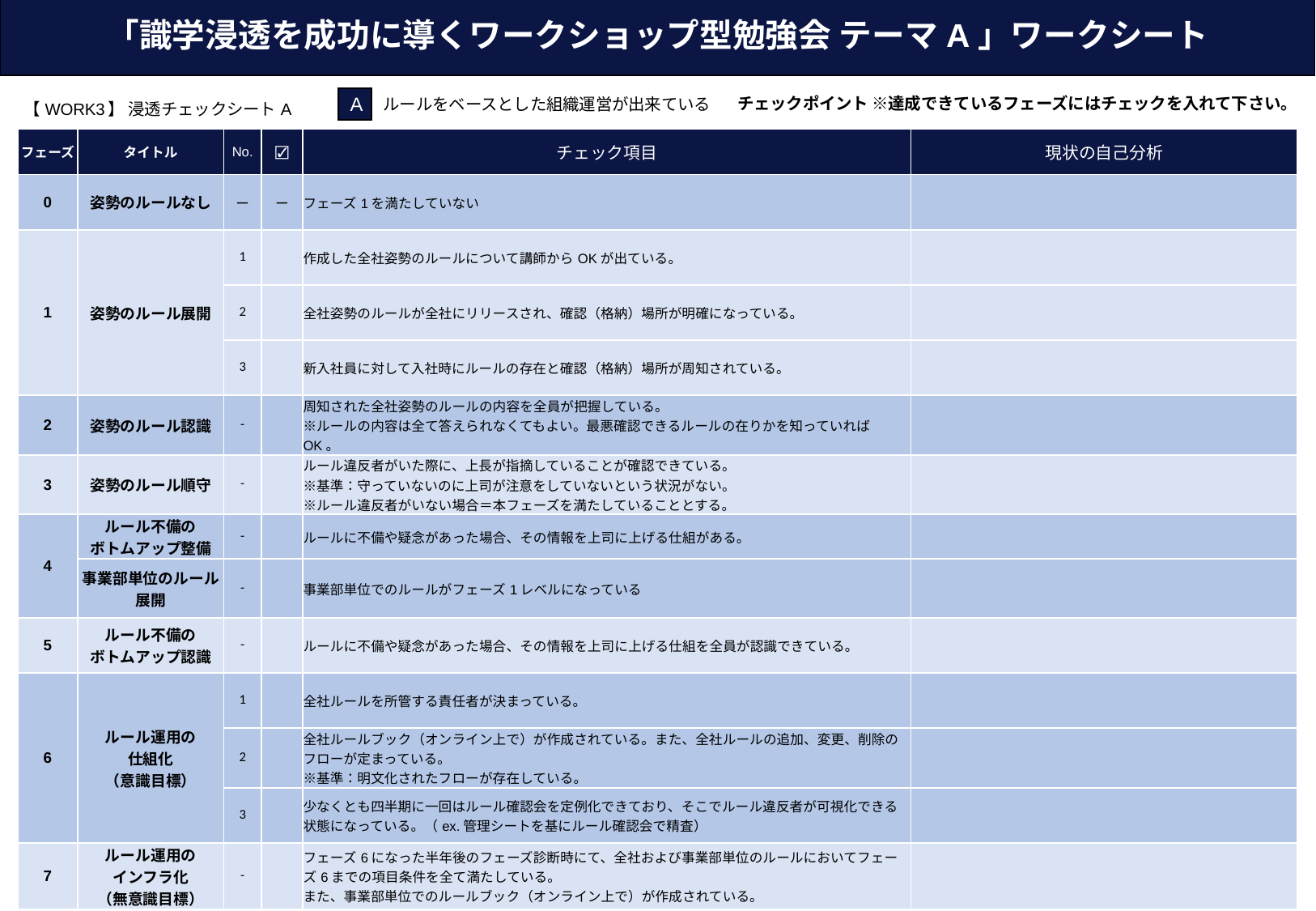

# 「識学浸透を成功に導くワークショップ型勉強会 テーマA」ワークシート
A
チェックポイント ※達成できているフェーズにはチェックを入れて下さい。
ルールをベースとした組織運営が出来ている
【WORK3】 浸透チェックシートA
| フェーズ | タイトル | No. | ☑ | チェック項目 | 現状の自己分析 |
| --- | --- | --- | --- | --- | --- |
| 0 | 姿勢のルールなし | ー | ー | フェーズ1を満たしていない |  |
| 1 | 姿勢のルール展開 | 1 |  | 作成した全社姿勢のルールについて講師からOKが出ている。 |  |
|  |  | 2 |  | 全社姿勢のルールが全社にリリースされ、確認（格納）場所が明確になっている。 |  |
|  |  | 3 |  | 新入社員に対して入社時にルールの存在と確認（格納）場所が周知されている。 |  |
| 2 | 姿勢のルール認識 | - |  | 周知された全社姿勢のルールの内容を全員が把握している。 ※ルールの内容は全て答えられなくてもよい。最悪確認できるルールの在りかを知っていればOK。 |  |
| 3 | 姿勢のルール順守 | - |  | ルール違反者がいた際に、上長が指摘していることが確認できている。 ※基準：守っていないのに上司が注意をしていないという状況がない。 ※ルール違反者がいない場合＝本フェーズを満たしていることとする。 |  |
| 4 | ルール不備の ボトムアップ整備 | - |  | ルールに不備や疑念があった場合、その情報を上司に上げる仕組がある。 |  |
|  | 事業部単位のルール展開 | - |  | 事業部単位でのルールがフェーズ1レベルになっている |  |
| 5 | ルール不備の ボトムアップ認識 | - |  | ルールに不備や疑念があった場合、その情報を上司に上げる仕組を全員が認識できている。 |  |
| 6 | ルール運用の 仕組化 （意識目標） | 1 |  | 全社ルールを所管する責任者が決まっている。 |  |
|  |  | 2 |  | 全社ルールブック（オンライン上で）が作成されている。また、全社ルールの追加、変更、削除のフローが定まっている。 ※基準：明文化されたフローが存在している。 |  |
|  |  | 3 |  | 少なくとも四半期に一回はルール確認会を定例化できており、そこでルール違反者が可視化できる状態になっている。（ex.管理シートを基にルール確認会で精査） |  |
| 7 | ルール運用の インフラ化 （無意識目標） | - |  | フェーズ6になった半年後のフェーズ診断時にて、全社および事業部単位のルールにおいてフェーズ6までの項目条件を全て満たしている。 また、事業部単位でのルールブック（オンライン上で）が作成されている。 |  |